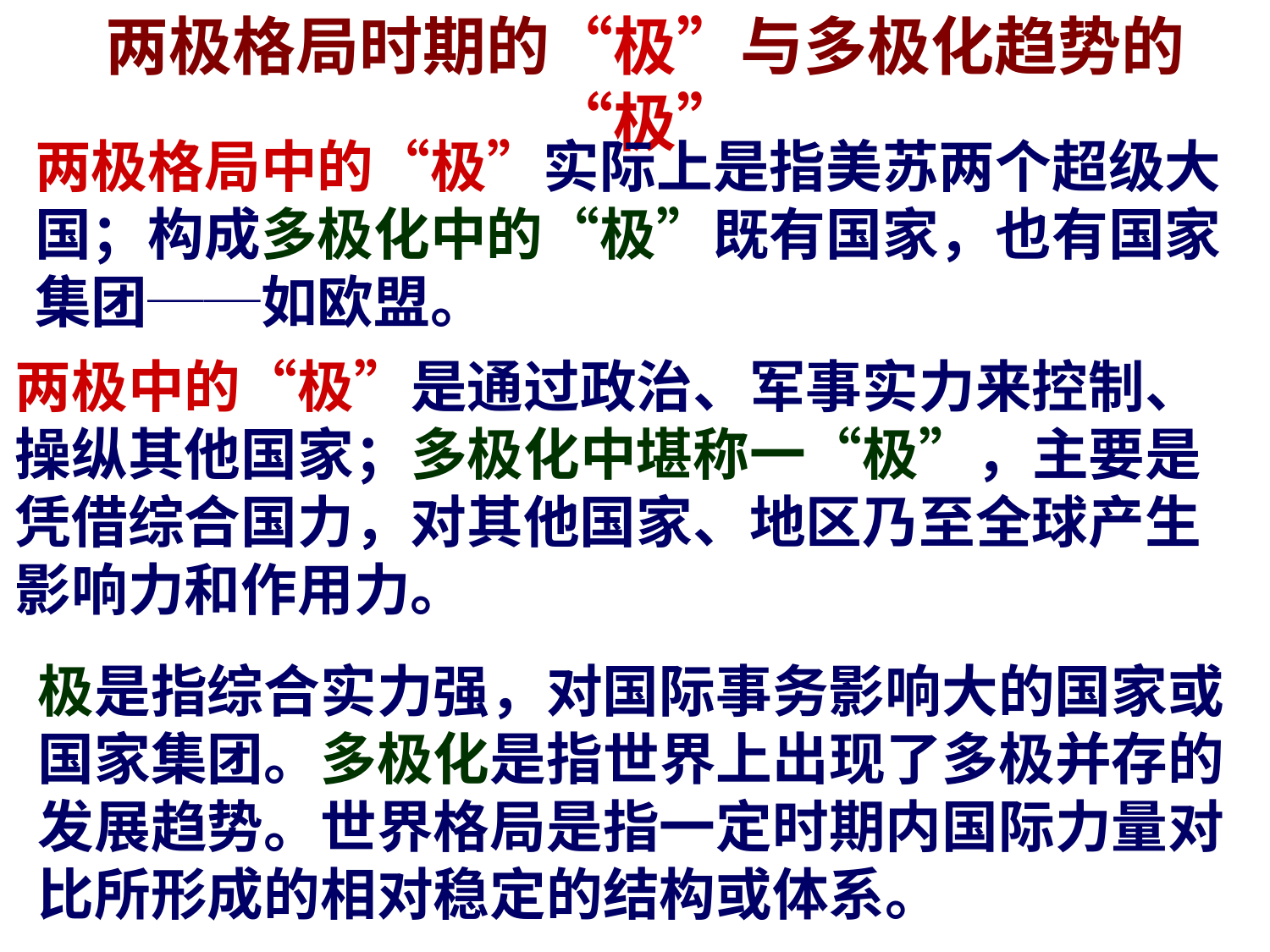

两极格局时期的“极”与多极化趋势的“极”
两极格局中的“极”实际上是指美苏两个超级大国；构成多极化中的“极”既有国家，也有国家集团──如欧盟。
两极中的“极”是通过政治、军事实力来控制、操纵其他国家；多极化中堪称一“极”，主要是凭借综合国力，对其他国家、地区乃至全球产生影响力和作用力。
极是指综合实力强，对国际事务影响大的国家或国家集团。多极化是指世界上出现了多极并存的发展趋势。世界格局是指一定时期内国际力量对比所形成的相对稳定的结构或体系。